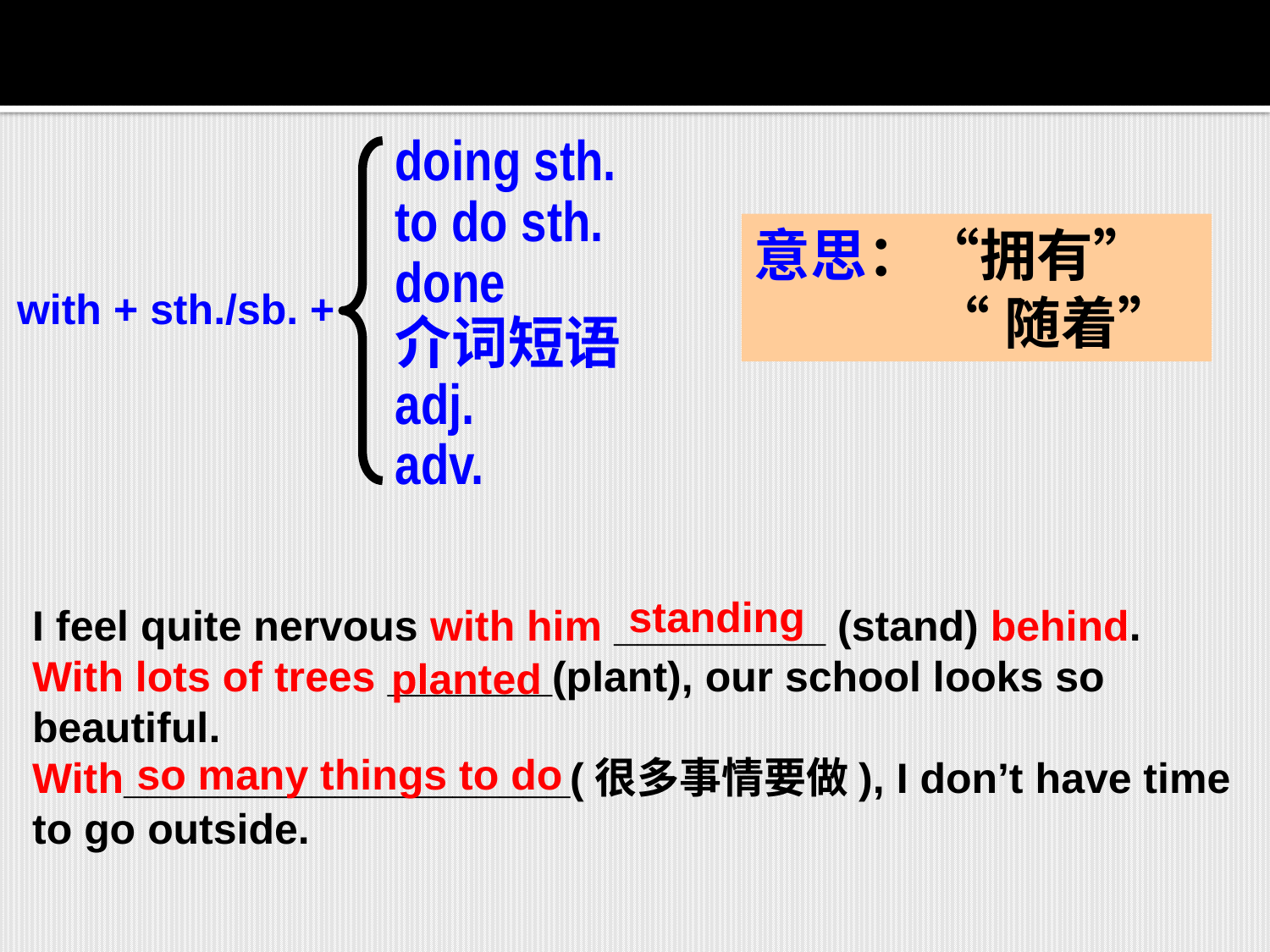

doing sth.
to do sth.
done
介词短语
adj.
adv.

意思：“拥有”
              “随着”
with + sth./sb. +
standing
I feel quite nervous with him _________ (stand) behind.
With lots of trees _______(plant), our school looks so beautiful.
With___________________(很多事情要做), I don’t have time to go outside.
planted
so many things to do